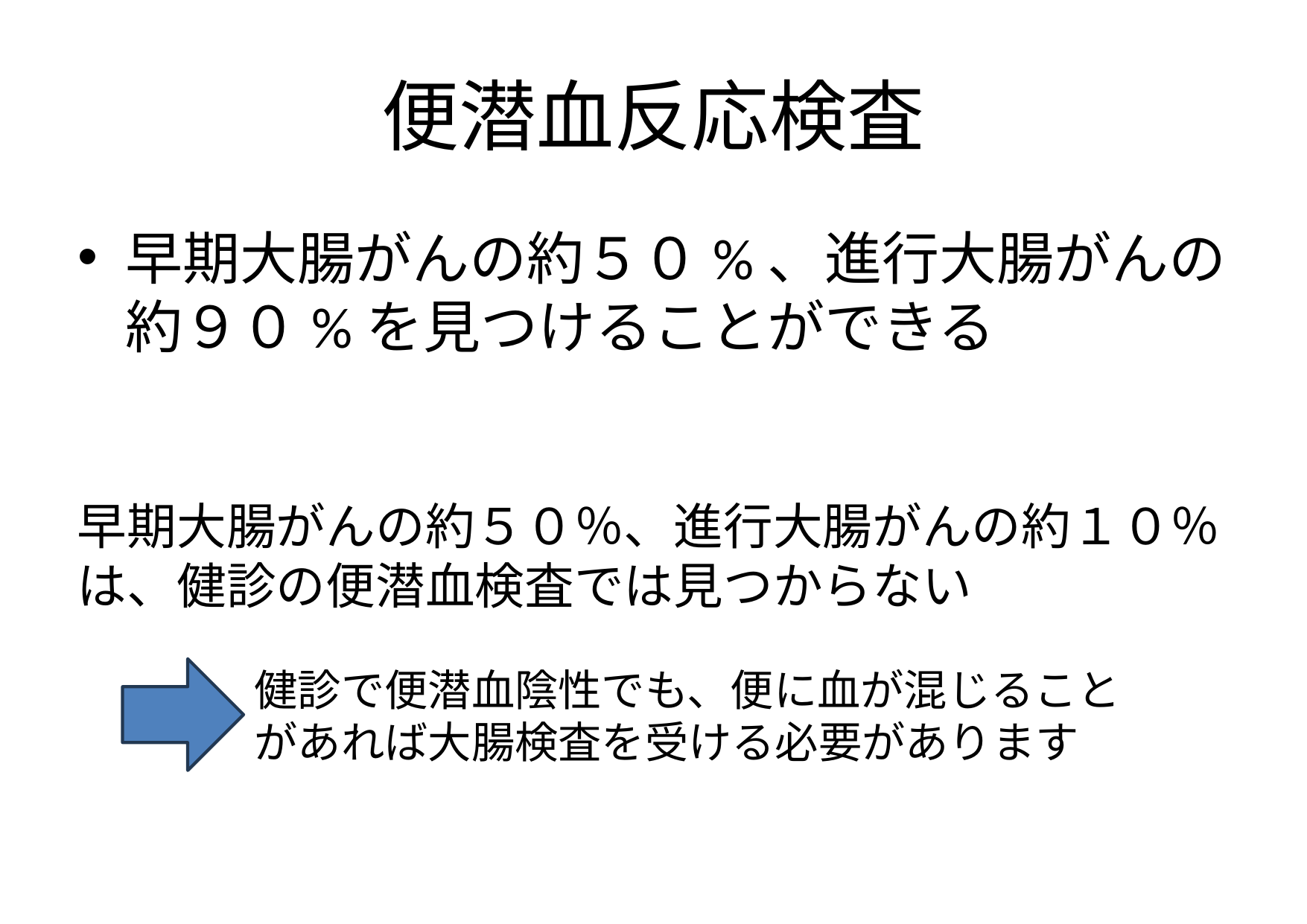

# 便潜血反応検査
早期大腸がんの約５０%、進行大腸がんの約９０%を見つけることができる
早期大腸がんの約５０％、進行大腸がんの約１０％は、健診の便潜血検査では見つからない
健診で便潜血陰性でも、便に血が混じることがあれば大腸検査を受ける必要があります